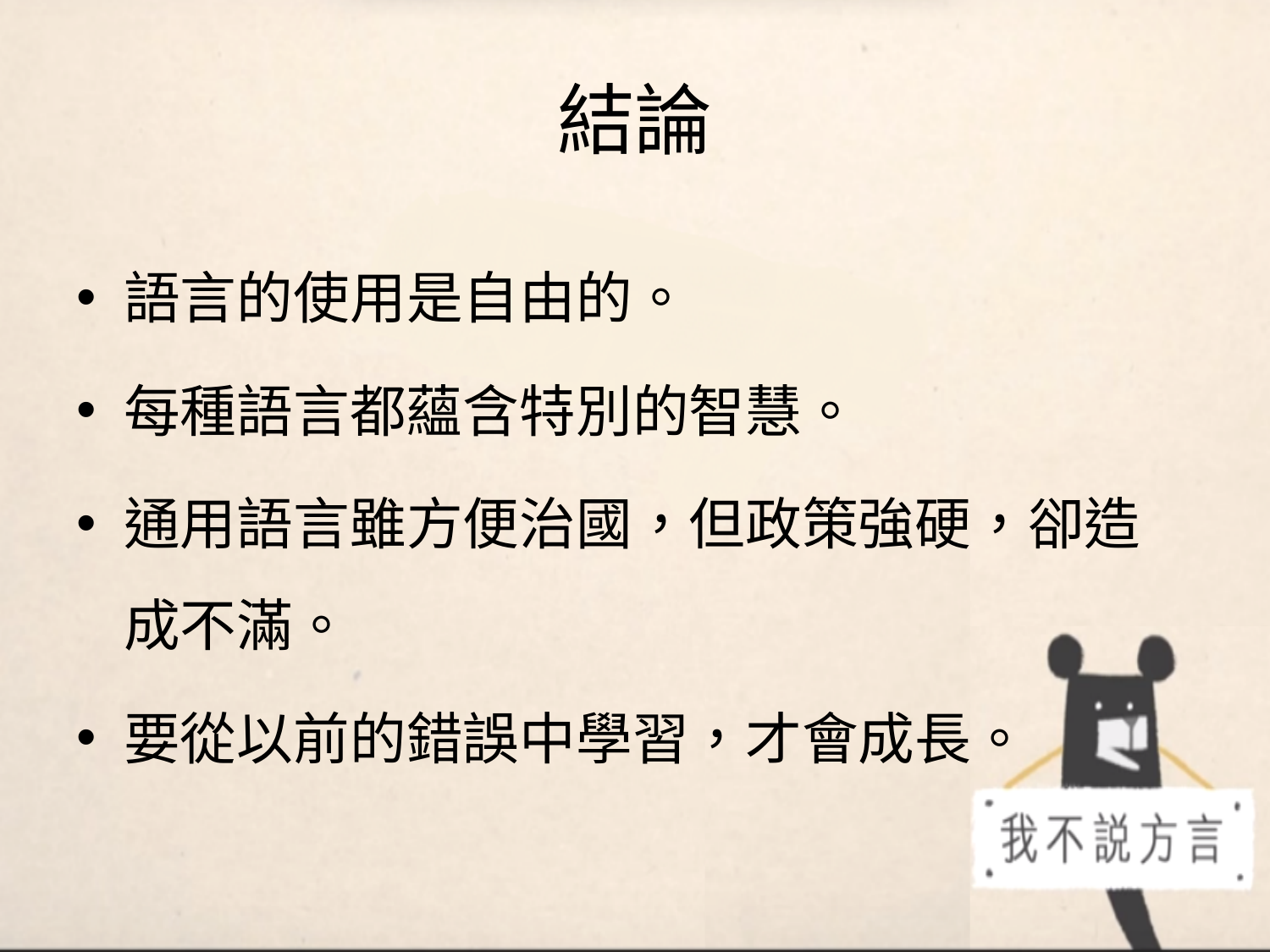

# 結論
語言的使用是自由的。
每種語言都蘊含特別的智慧。
通用語言雖方便治國，但政策強硬，卻造成不滿。
要從以前的錯誤中學習，才會成長。